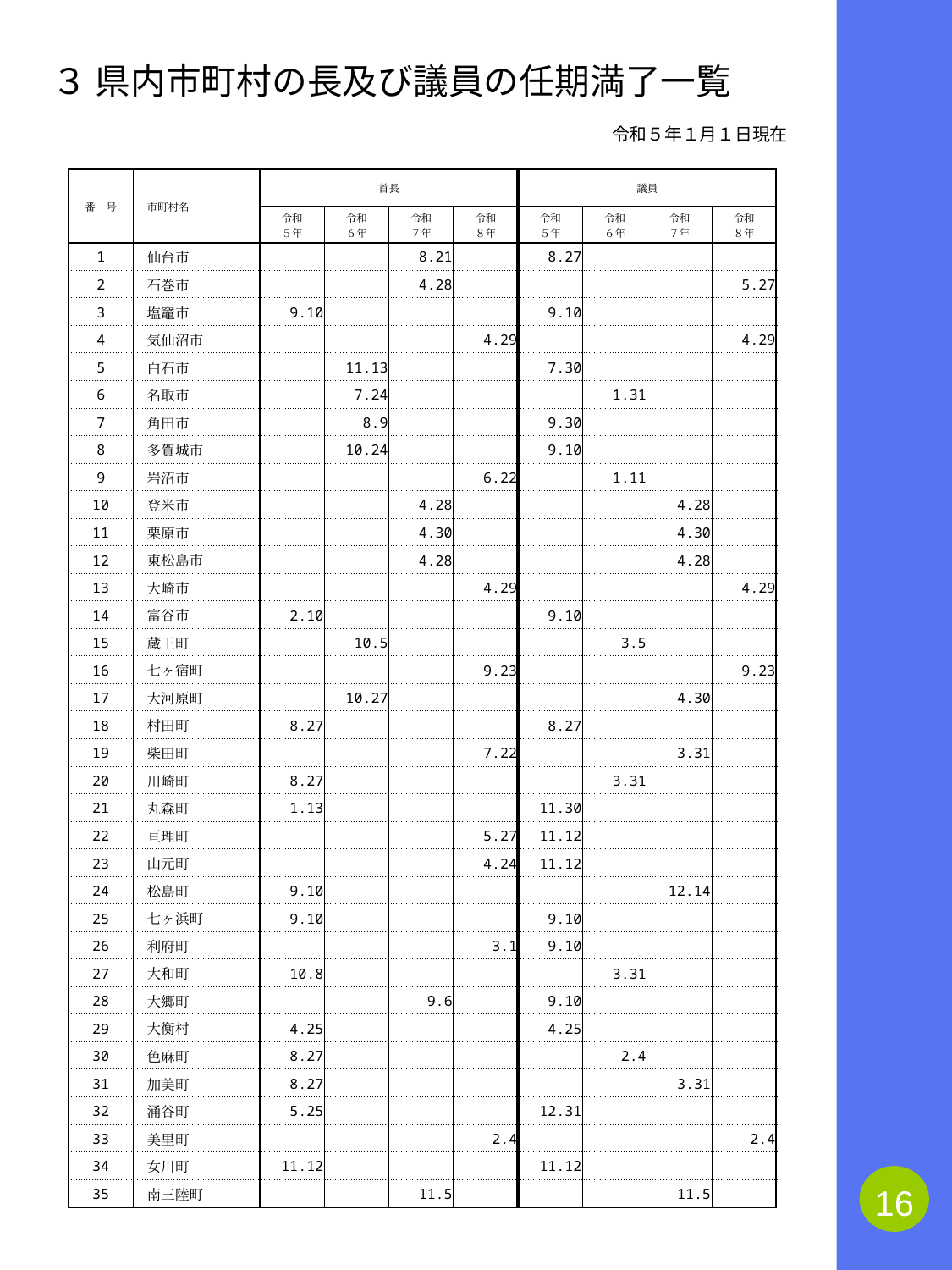

３ 県内市町村の長及び議員の任期満了一覧

令和５年１月１日現在
| 番　号 | 市町村名 | 首長 |  |  |  | 議員 |  |  |  |
| --- | --- | --- | --- | --- | --- | --- | --- | --- | --- |
|  |  | 令和 ５年 | 令和 ６年 | 令和 ７年 | 令和 ８年 | 令和 ５年 | 令和 ６年 | 令和 ７年 | 令和 ８年 |
| 1 | 仙台市 |  |  | 8.21 |  | 8.27 |  |  |  |
| 2 | 石巻市 |  |  | 4.28 |  |  |  |  | 5.27 |
| 3 | 塩竈市 | 9.10 |  |  |  | 9.10 |  |  |  |
| 4 | 気仙沼市 |  |  |  | 4.29 |  |  |  | 4.29 |
| 5 | 白石市 |  | 11.13 |  |  | 7.30 |  |  |  |
| 6 | 名取市 |  | 7.24 |  |  |  | 1.31 |  |  |
| 7 | 角田市 |  | 8.9 |  |  | 9.30 |  |  |  |
| 8 | 多賀城市 |  | 10.24 |  |  | 9.10 |  |  |  |
| 9 | 岩沼市 |  |  |  | 6.22 |  | 1.11 |  |  |
| 10 | 登米市 |  |  | 4.28 |  |  |  | 4.28 |  |
| 11 | 栗原市 |  |  | 4.30 |  |  |  | 4.30 |  |
| 12 | 東松島市 |  |  | 4.28 |  |  |  | 4.28 |  |
| 13 | 大崎市 |  |  |  | 4.29 |  |  |  | 4.29 |
| 14 | 富谷市 | 2.10 |  |  |  | 9.10 |  |  |  |
| 15 | 蔵王町 |  | 10.5 |  |  |  | 3.5 |  |  |
| 16 | 七ヶ宿町 |  |  |  | 9.23 |  |  |  | 9.23 |
| 17 | 大河原町 |  | 10.27 |  |  |  |  | 4.30 |  |
| 18 | 村田町 | 8.27 |  |  |  | 8.27 |  |  |  |
| 19 | 柴田町 |  |  |  | 7.22 |  |  | 3.31 |  |
| 20 | 川崎町 | 8.27 |  |  |  |  | 3.31 |  |  |
| 21 | 丸森町 | 1.13 |  |  |  | 11.30 |  |  |  |
| 22 | 亘理町 |  |  |  | 5.27 | 11.12 |  |  |  |
| 23 | 山元町 |  |  |  | 4.24 | 11.12 |  |  |  |
| 24 | 松島町 | 9.10 |  |  |  |  |  | 12.14 |  |
| 25 | 七ヶ浜町 | 9.10 |  |  |  | 9.10 |  |  |  |
| 26 | 利府町 |  |  |  | 3.1 | 9.10 |  |  |  |
| 27 | 大和町 | 10.8 |  |  |  |  | 3.31 |  |  |
| 28 | 大郷町 |  |  | 9.6 |  | 9.10 |  |  |  |
| 29 | 大衡村 | 4.25 |  |  |  | 4.25 |  |  |  |
| 30 | 色麻町 | 8.27 |  |  |  |  | 2.4 |  |  |
| 31 | 加美町 | 8.27 |  |  |  |  |  | 3.31 |  |
| 32 | 涌谷町 | 5.25 |  |  |  | 12.31 |  |  |  |
| 33 | 美里町 |  |  |  | 2.4 |  |  |  | 2.4 |
| 34 | 女川町 | 11.12 |  |  |  | 11.12 |  |  |  |
| 35 | 南三陸町 |  |  | 11.5 |  |  |  | 11.5 |  |
16